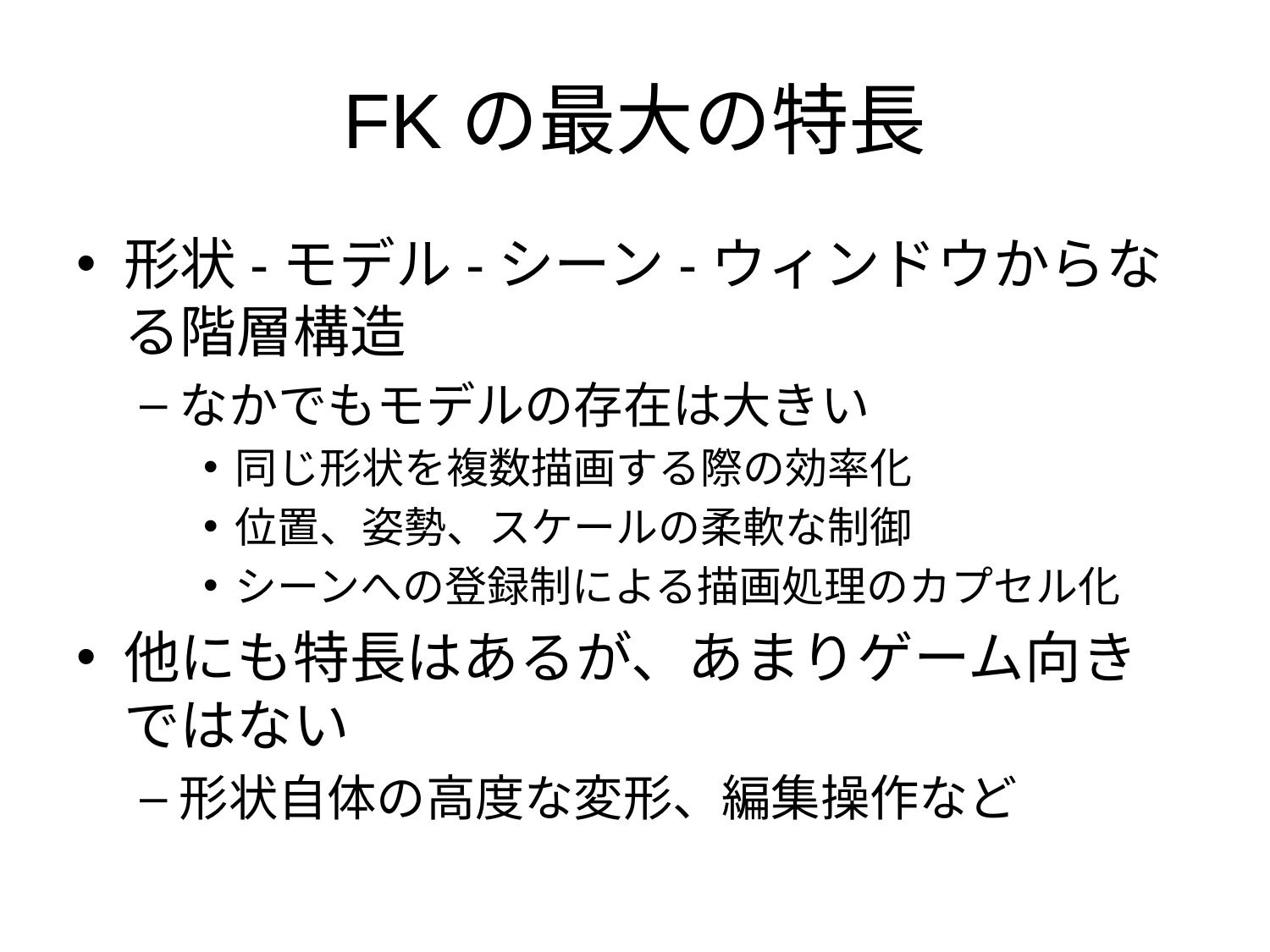

# FKの最大の特長
形状-モデル-シーン-ウィンドウからなる階層構造
なかでもモデルの存在は大きい
同じ形状を複数描画する際の効率化
位置、姿勢、スケールの柔軟な制御
シーンへの登録制による描画処理のカプセル化
他にも特長はあるが、あまりゲーム向きではない
形状自体の高度な変形、編集操作など